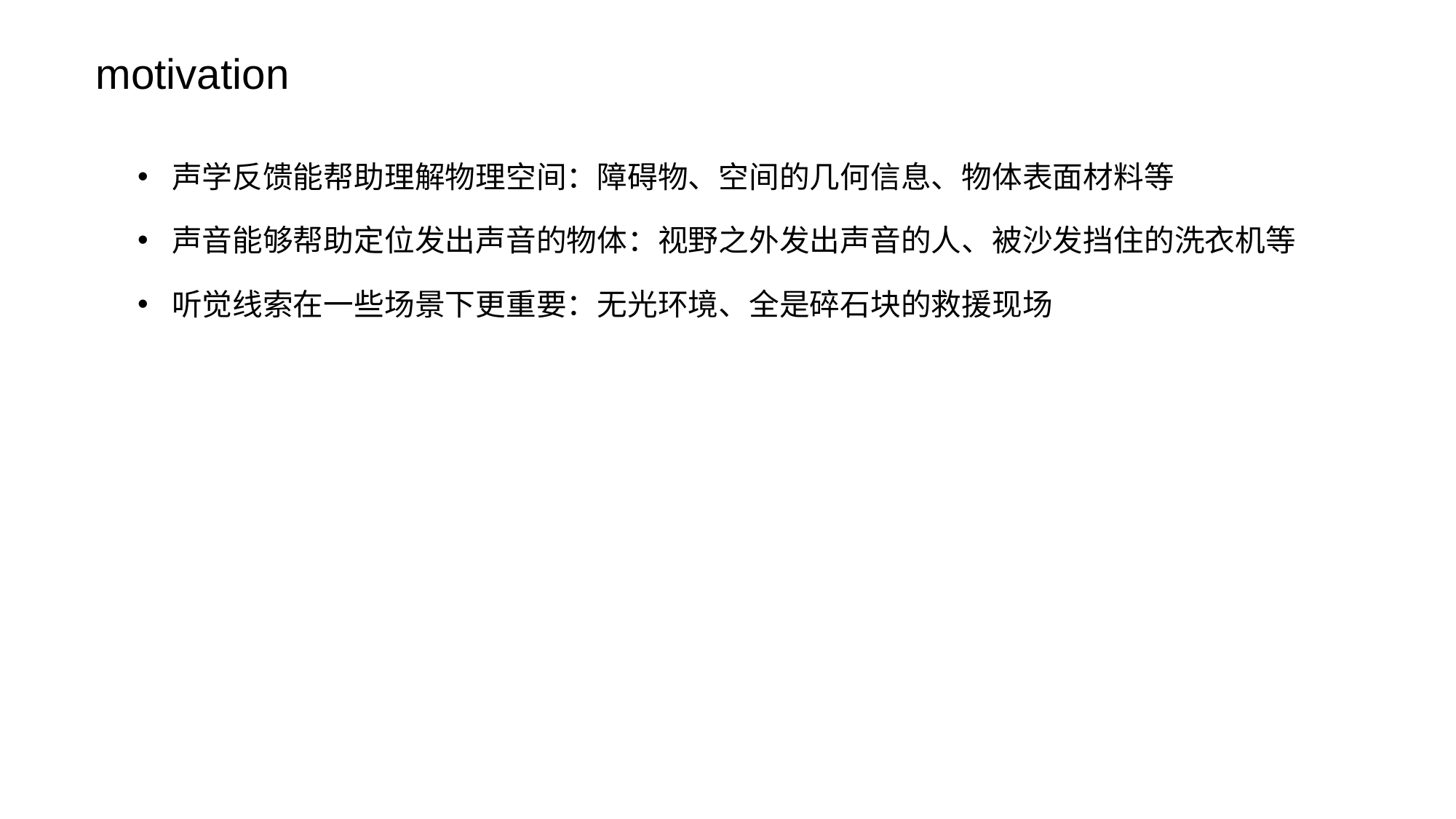

motivation
声学反馈能帮助理解物理空间：障碍物、空间的几何信息、物体表面材料等
声音能够帮助定位发出声音的物体：视野之外发出声音的人、被沙发挡住的洗衣机等
听觉线索在一些场景下更重要：无光环境、全是碎石块的救援现场